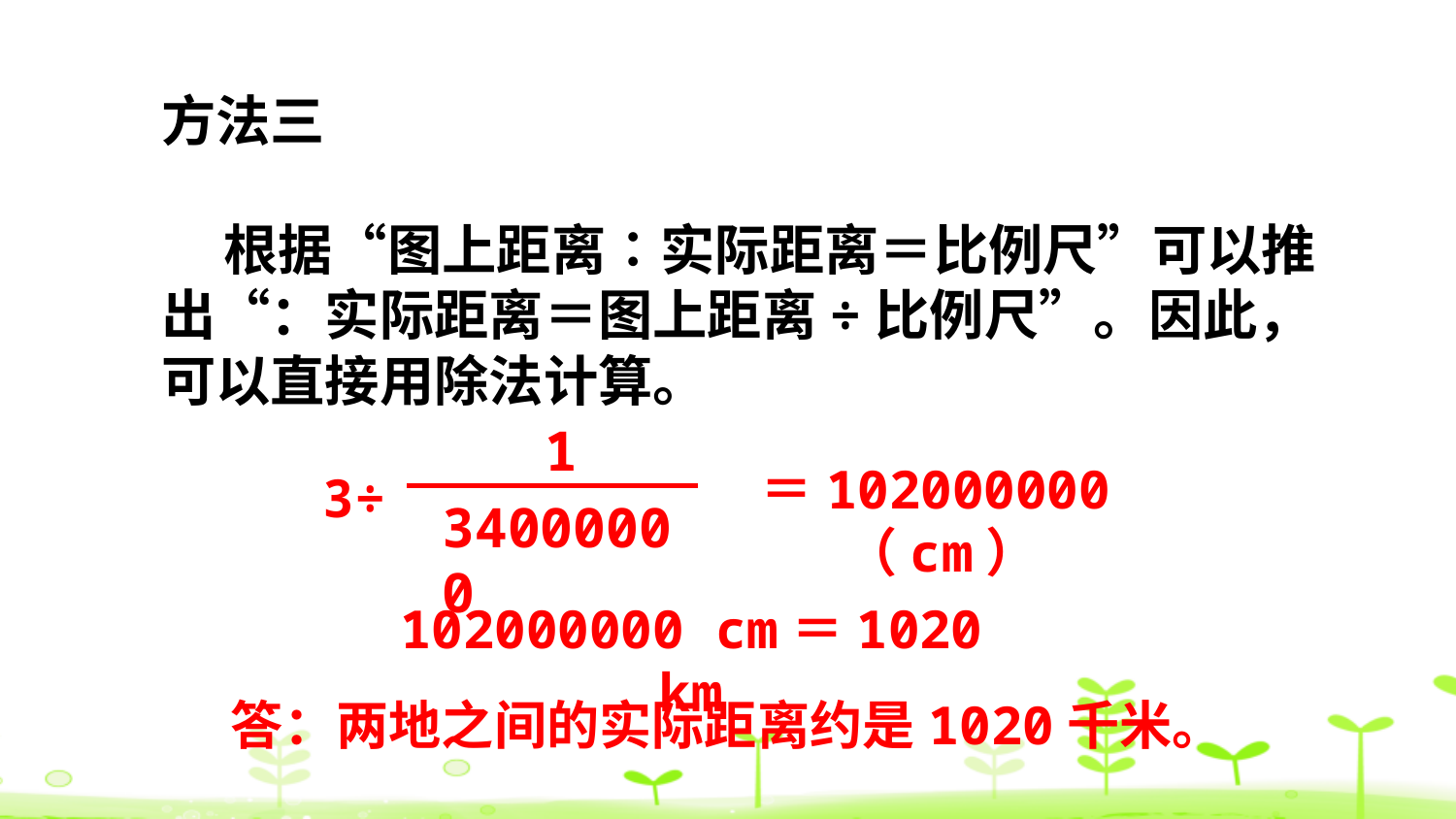

方法三
    根据“图上距离∶实际距离＝比例尺”可以推出“：实际距离＝图上距离÷比例尺”。因此，可以直接用除法计算。
1
34000000
＝102000000（cm）
3÷
102000000 cm＝1020 km
答：两地之间的实际距离约是1020千米。